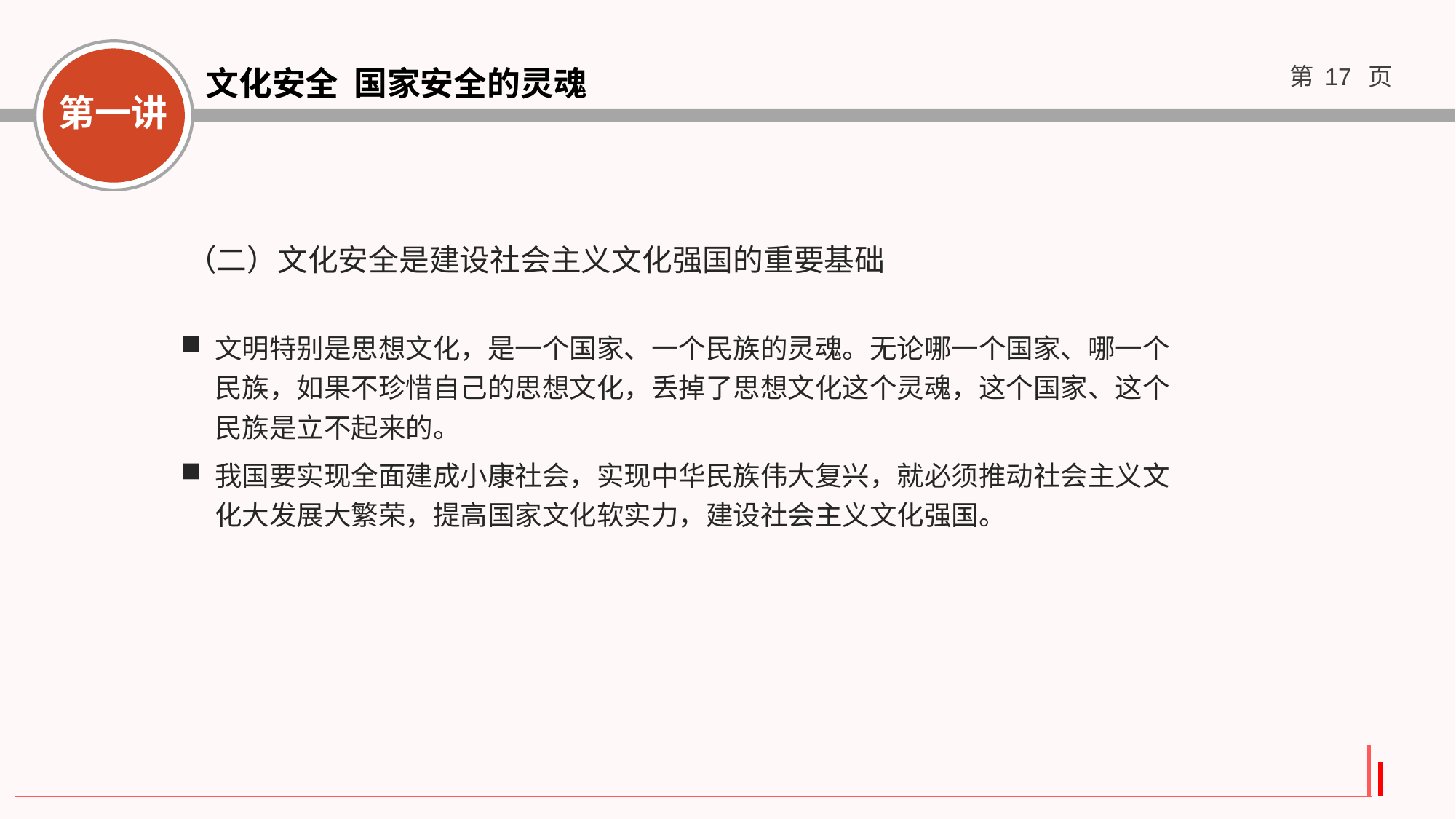

（二）文化安全是建设社会主义文化强国的重要基础
文明特别是思想文化，是一个国家、一个民族的灵魂。无论哪一个国家、哪一个民族，如果不珍惜自己的思想文化，丢掉了思想文化这个灵魂，这个国家、这个民族是立不起来的。
我国要实现全面建成小康社会，实现中华民族伟大复兴，就必须推动社会主义文化大发展大繁荣，提高国家文化软实力，建设社会主义文化强国。